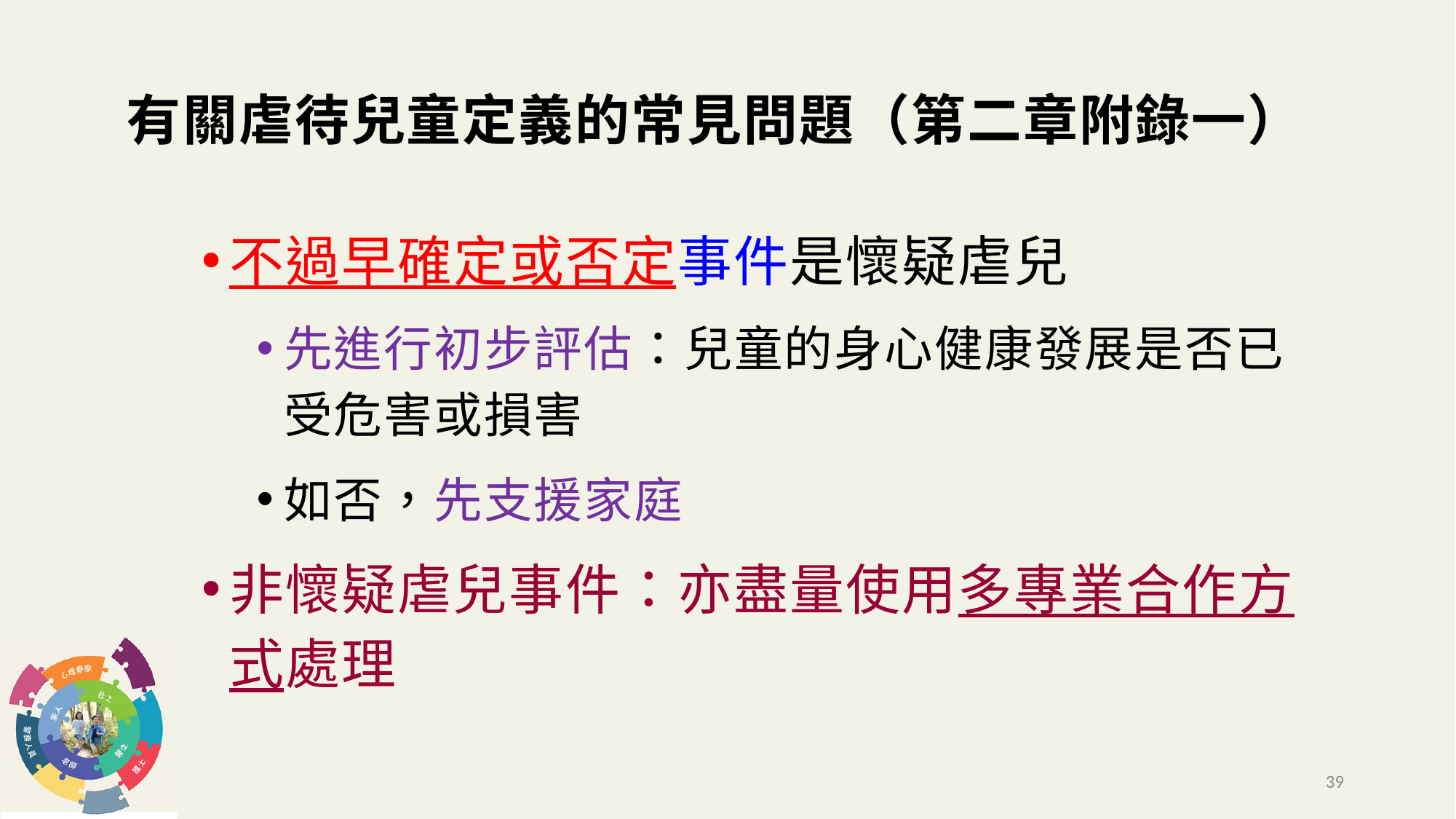

# 有關虐待兒童定義的常見問題（第二章附錄一）
不過早確定或否定事件是懷疑虐兒
先進行初步評估：兒童的身心健康發展是否已受危害或損害
如否，先支援家庭
非懷疑虐兒事件：亦盡量使用多專業合作方式處理

39